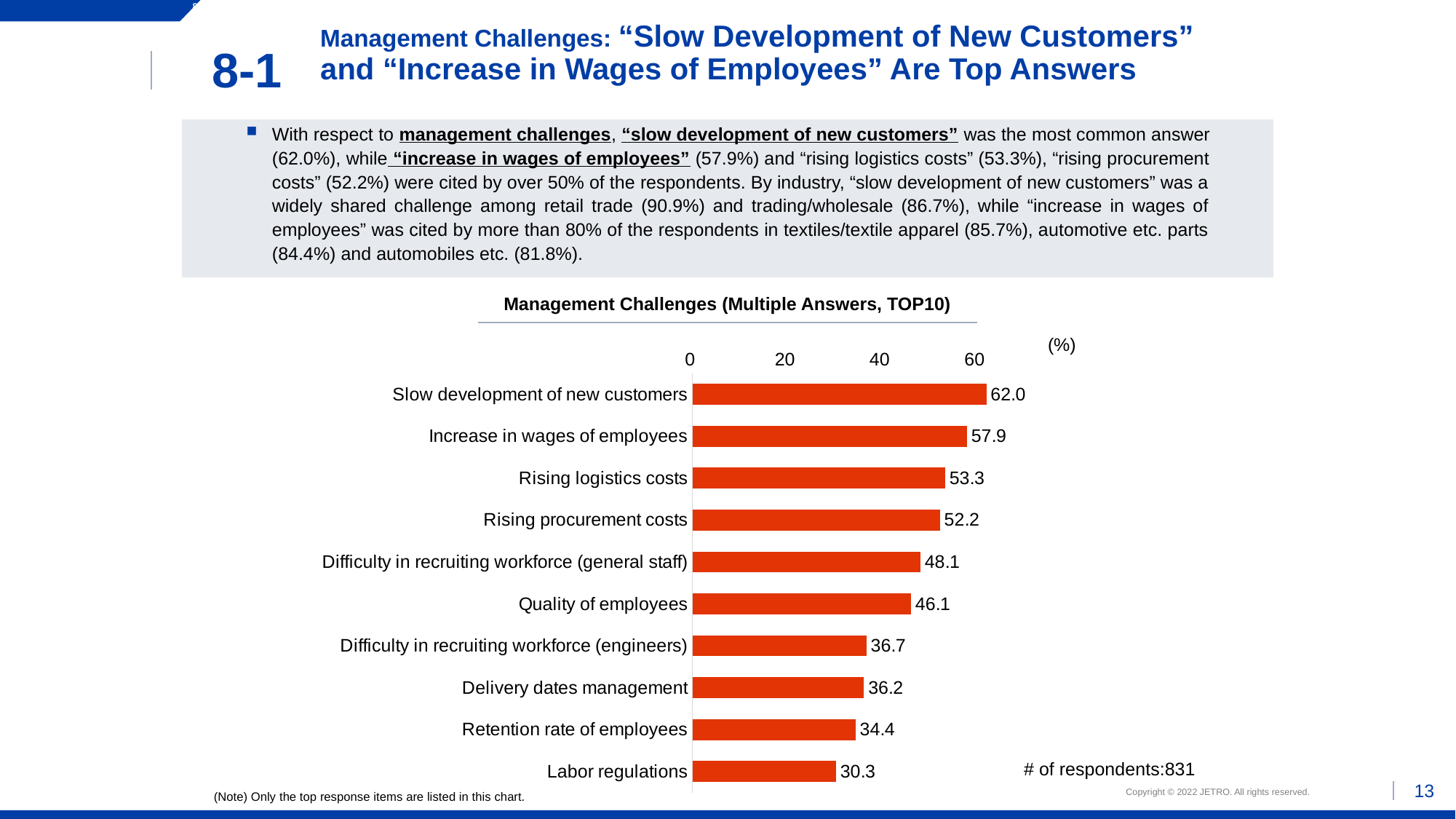

8. Management Challenges
    and Responses
# Management Challenges: “Slow Development of New Customers” and “Increase in Wages of Employees” Are Top Answers
8-1

With respect to management challenges, “slow development of new customers” was the most common answer (62.0%), while “increase in wages of employees” (57.9%) and “rising logistics costs” (53.3%), “rising procurement costs” (52.2%) were cited by over 50% of the respondents. By industry, “slow development of new customers” was a widely shared challenge among retail trade (90.9%) and trading/wholesale (86.7%), while “increase in wages of employees” was cited by more than 80% of the respondents in textiles/textile apparel (85.7%), automotive etc. parts (84.4%) and automobiles etc. (81.8%).

Management Challenges (Multiple Answers, TOP10)
(%)

### Chart

| Category | 系列 1 |
|---|---|
| Slow development of new customers | 62.0 |
| Increase in wages of employees | 57.9 |
| Rising logistics costs | 53.3 |
| Rising procurement costs | 52.2 |
| Difficulty in recruiting workforce (general staff) | 48.1 |
| Quality of employees | 46.1 |
| Difficulty in recruiting workforce (engineers) | 36.7 |
| Delivery dates management | 36.2 |
| Retention rate of employees | 34.4 |
| Labor regulations | 30.3 |
# of respondents:831
(Note) Only the top response items are listed in this chart.